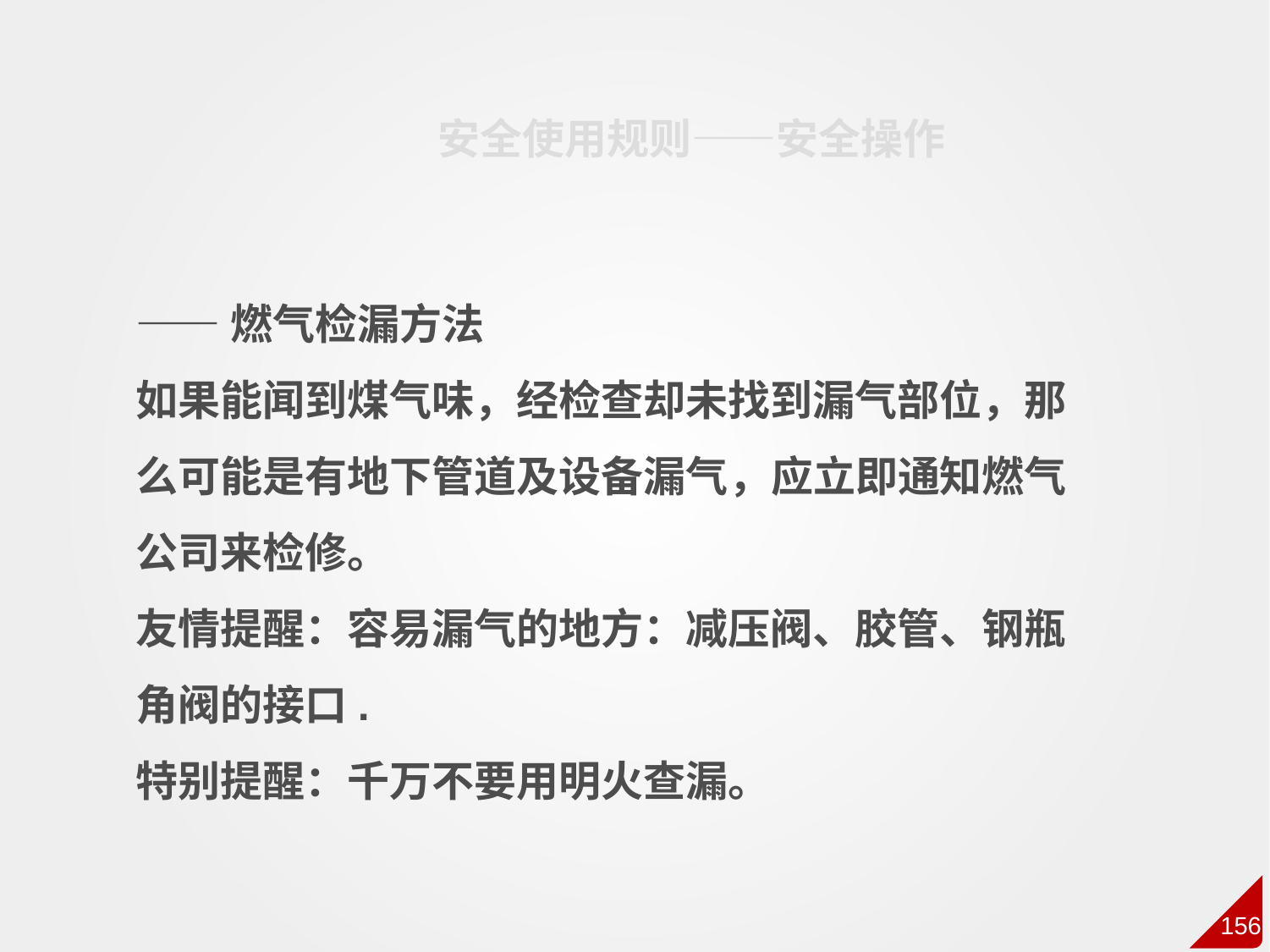

安全使用规则——安全操作

——燃气检漏方法
如果能闻到煤气味，经检查却未找到漏气部位，那么可能是有地下管道及设备漏气，应立即通知燃气公司来检修。
友情提醒：容易漏气的地方：减压阀、胶管、钢瓶角阀的接口.
特别提醒：千万不要用明火查漏。